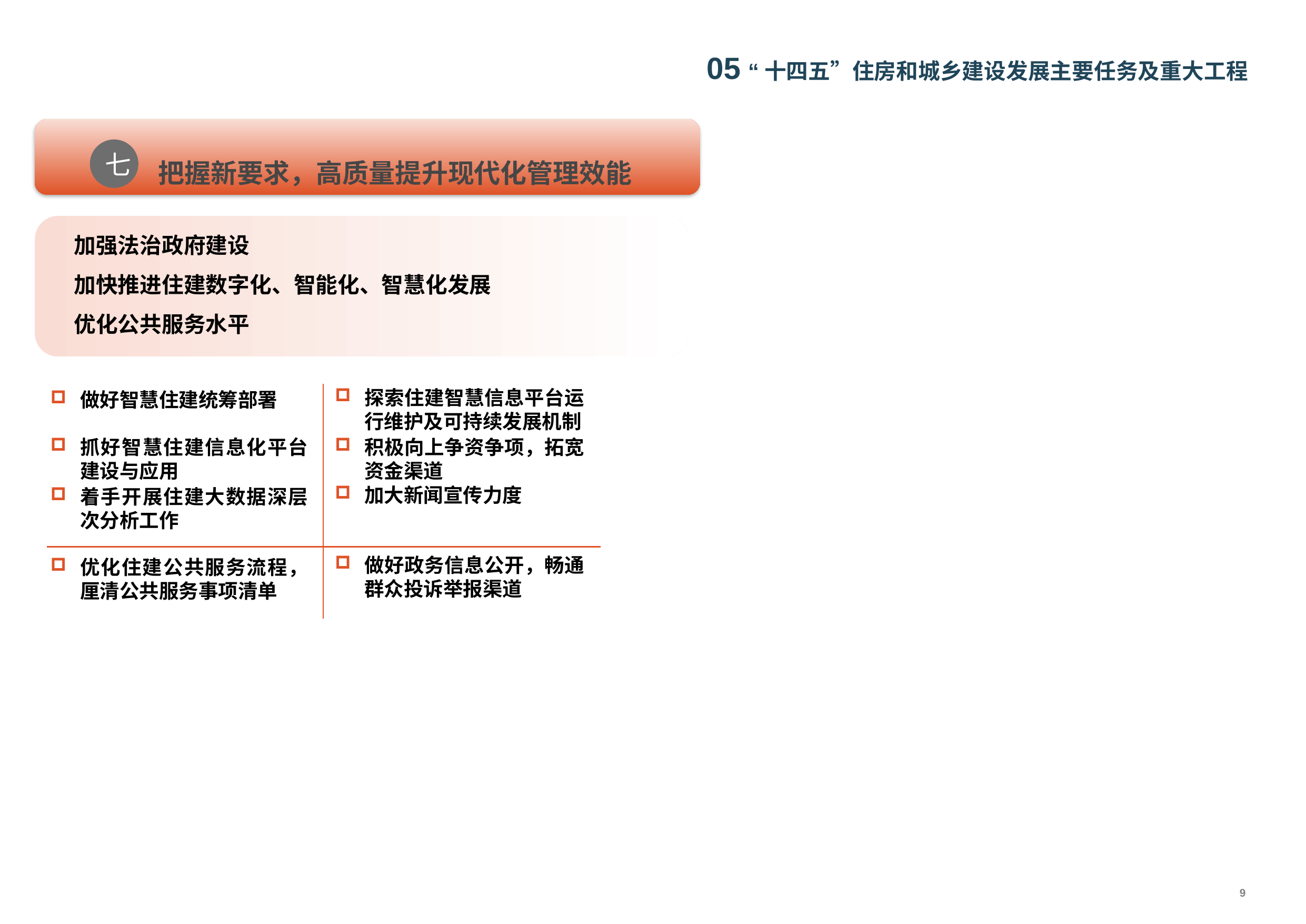

05 “十四五”住房和城乡建设发展主要任务及重大工程

把握新要求，高质量提升现代化管理效能
七
加强法治政府建设
加快推进住建数字化、智能化、智慧化发展
优化公共服务水平

探索住建智慧信息平台运行维护及可持续发展机制
做好智慧住建统筹部署
抓好智慧住建信息化平台建设与应用
积极向上争资争项，拓宽资金渠道
加大新闻宣传力度
着手开展住建大数据深层次分析工作
做好政务信息公开，畅通群众投诉举报渠道
优化住建公共服务流程，厘清公共服务事项清单